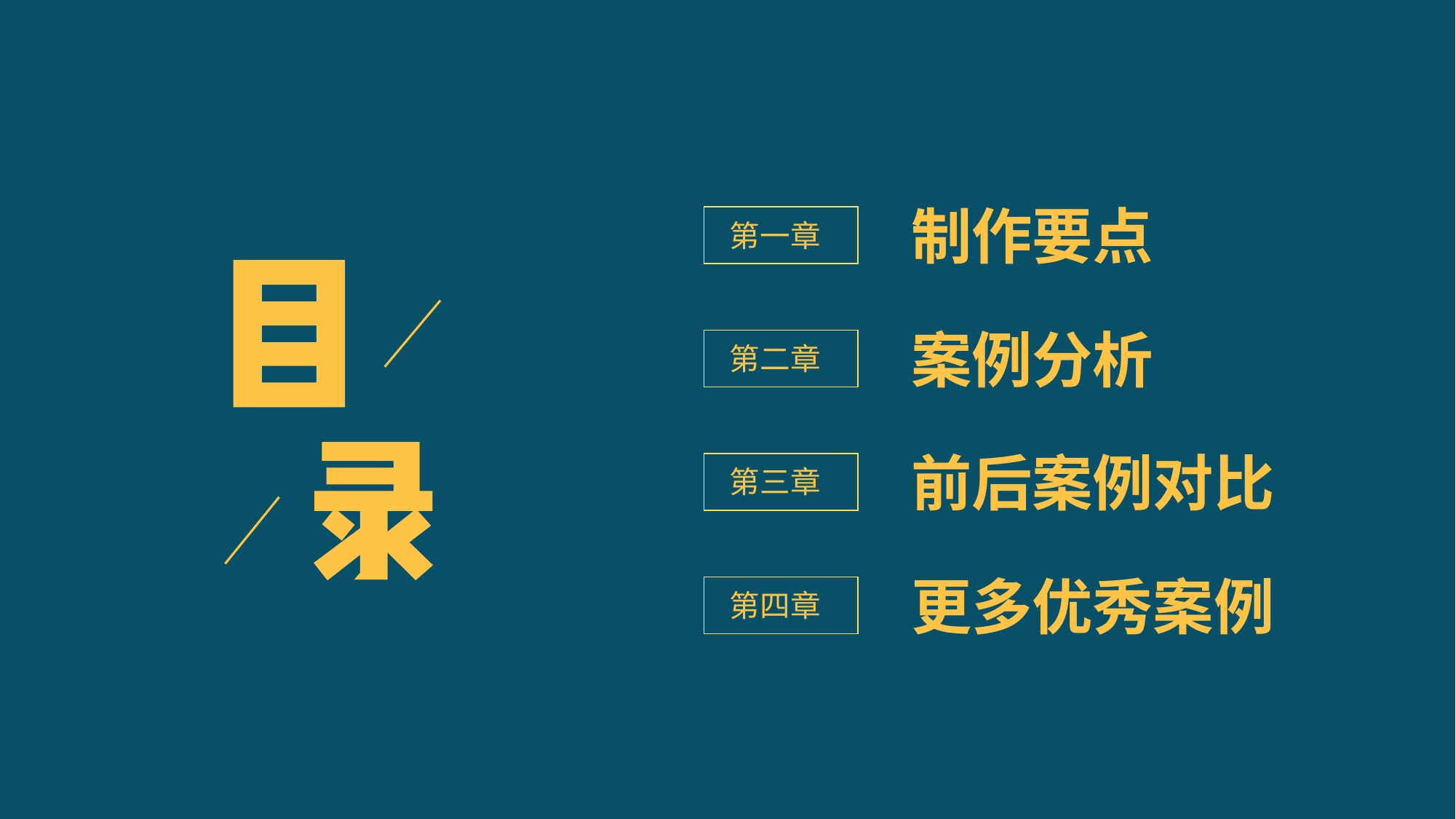

制作要点

第一章

案例分析

第二章
前后案例对比

第三章
更多优秀案例

第四章